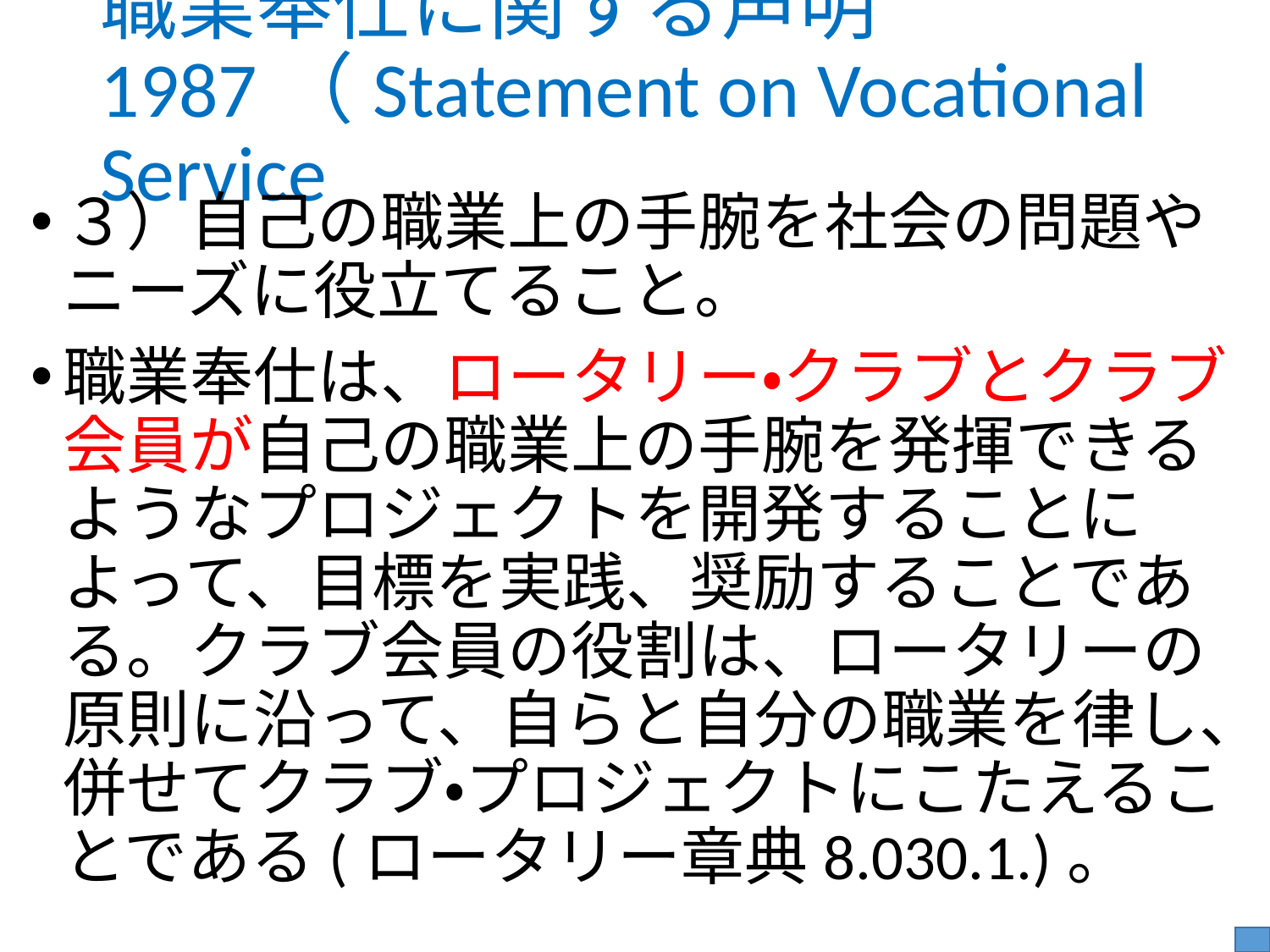

# 職業奉仕に関する声明　1987（Statement on Vocational Service
３）自己の職業上の手腕を社会の問題やニーズに役立てること。
職業奉仕は、ロータリー・クラブとクラブ会員が自己の職業上の手腕を発揮できるようなプロジェクトを開発することによって、目標を実践、奨励することである。クラブ会員の役割は、ロータリーの原則に沿って、自らと自分の職業を律し、併せてクラブ・プロジェクトにこたえることである(ロータリー章典8.030.1.)。